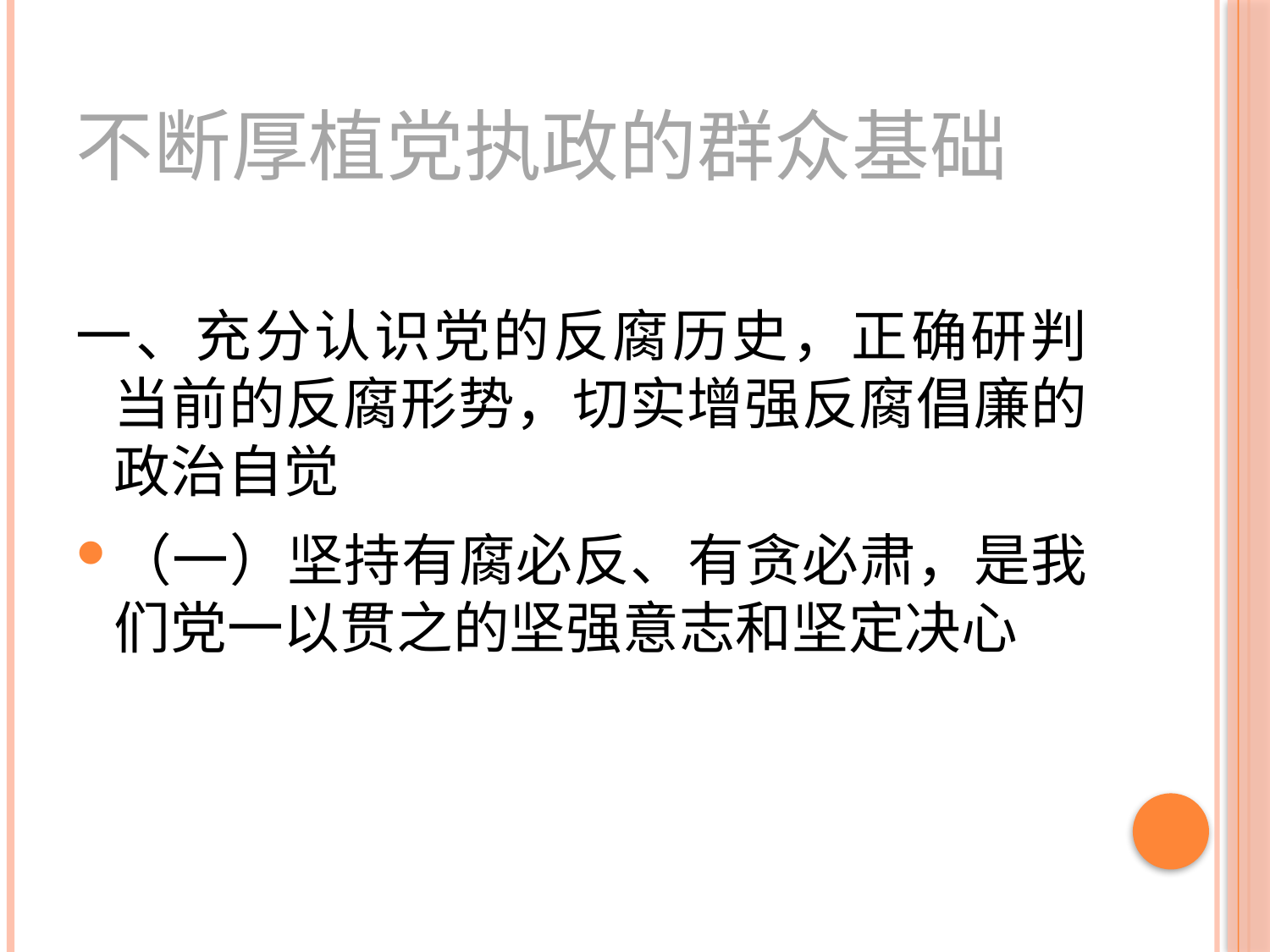

# 不断厚植党执政的群众基础

一、充分认识党的反腐历史，正确研判当前的反腐形势，切实增强反腐倡廉的政治自觉
（一）坚持有腐必反、有贪必肃，是我们党一以贯之的坚强意志和坚定决心